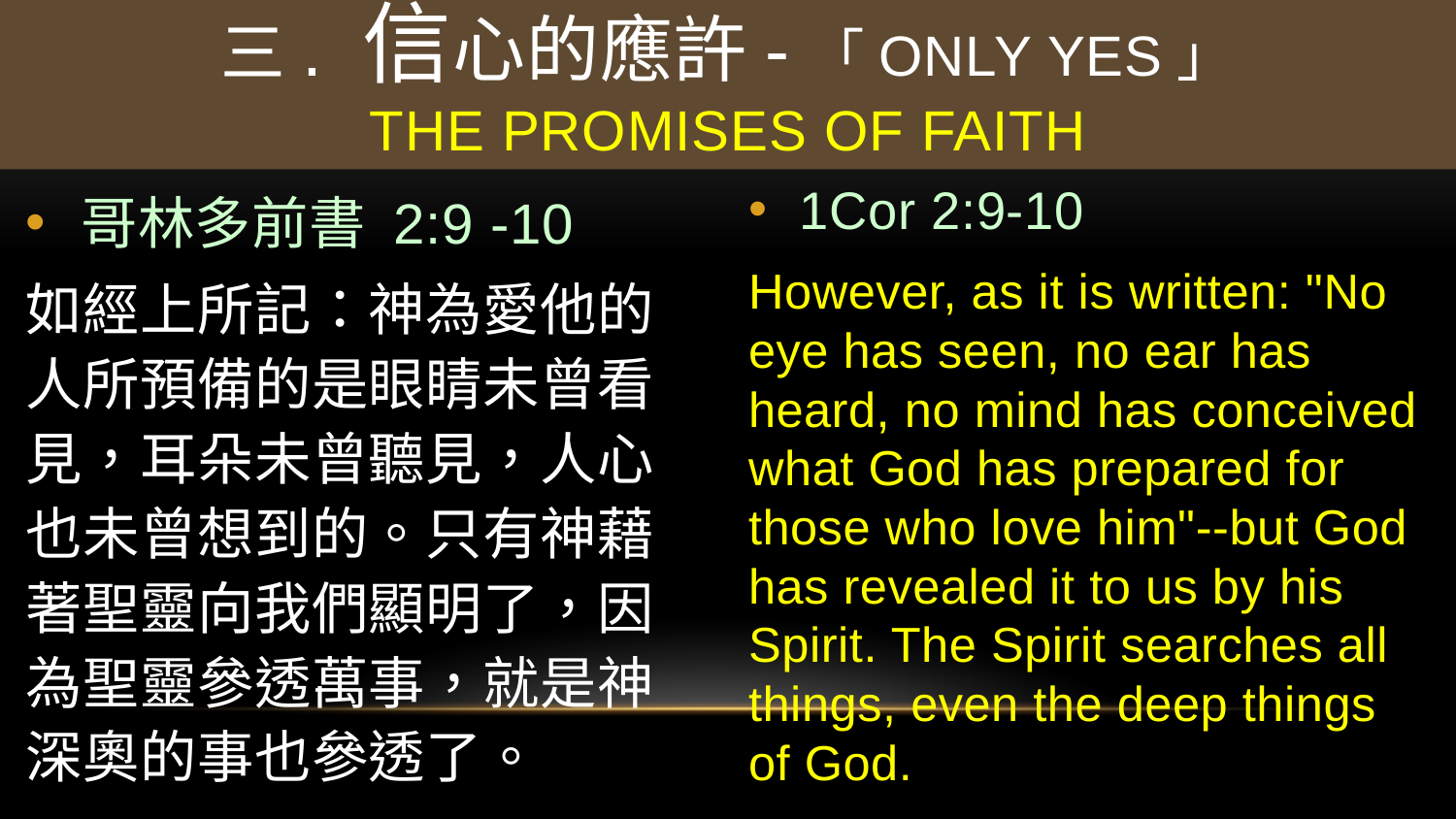

# 三. 信心的應許-「only Yes」 The promises of faith
1Cor 2:9-10
However, as it is written: "No eye has seen, no ear has heard, no mind has conceived what God has prepared for those who love him"--but God has revealed it to us by his Spirit. The Spirit searches all things, even the deep things of God.

哥林多前書 2:9 -10
如經上所記：神為愛他的人所預備的是眼睛未曾看見，耳朵未曾聽見，人心也未曾想到的。只有神藉著聖靈向我們顯明了，因為聖靈參透萬事，就是神深奧的事也參透了。